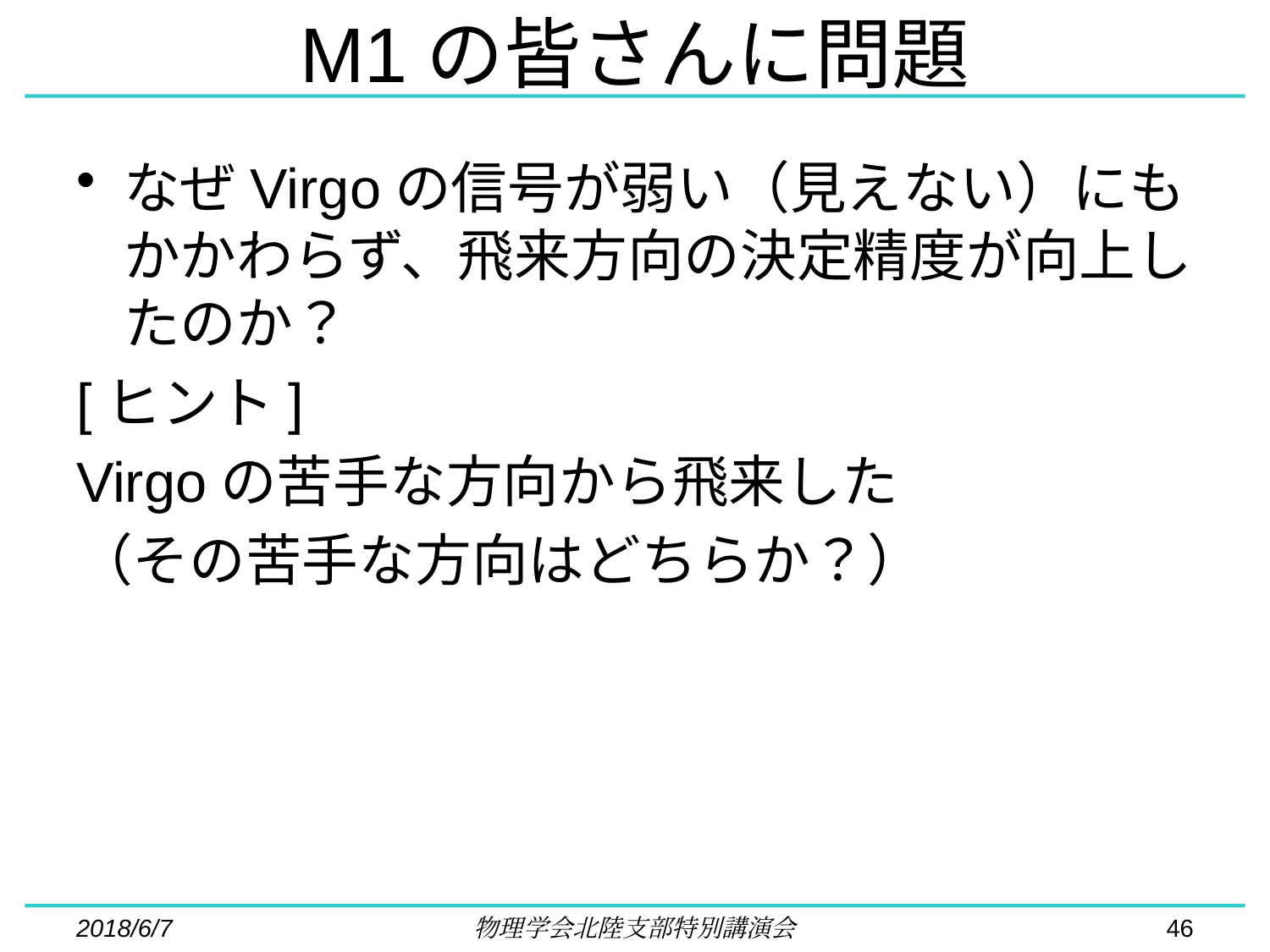

# M1の皆さんに問題
なぜVirgoの信号が弱い（見えない）にもかかわらず、飛来方向の決定精度が向上したのか？
[ヒント]
Virgoの苦手な方向から飛来した
（その苦手な方向はどちらか？）
2018/6/7
物理学会北陸支部特別講演会
46